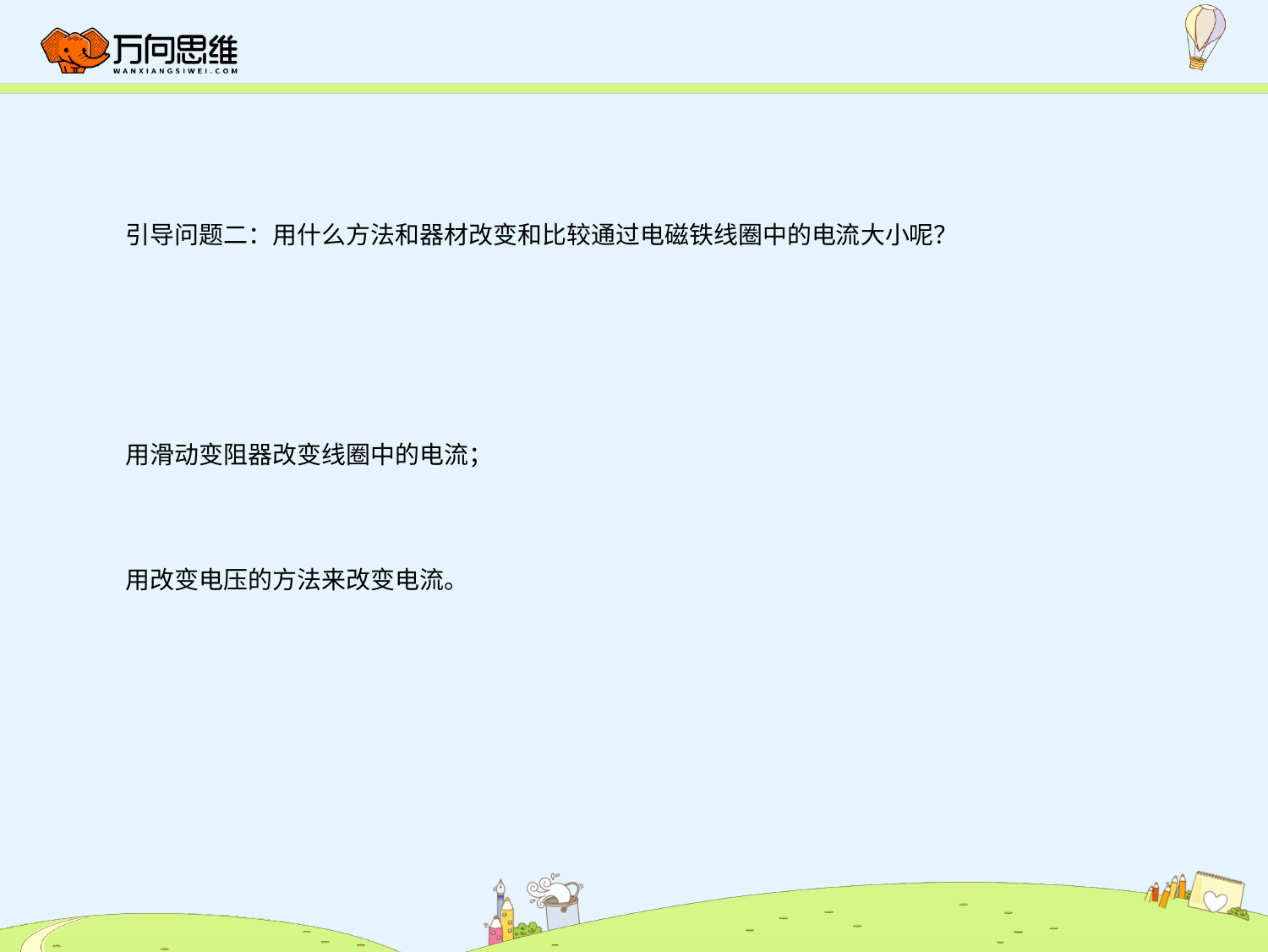

引导问题二：用什么方法和器材改变和比较通过电磁铁线圈中的电流大小呢？
用滑动变阻器改变线圈中的电流；
用改变电压的方法来改变电流。